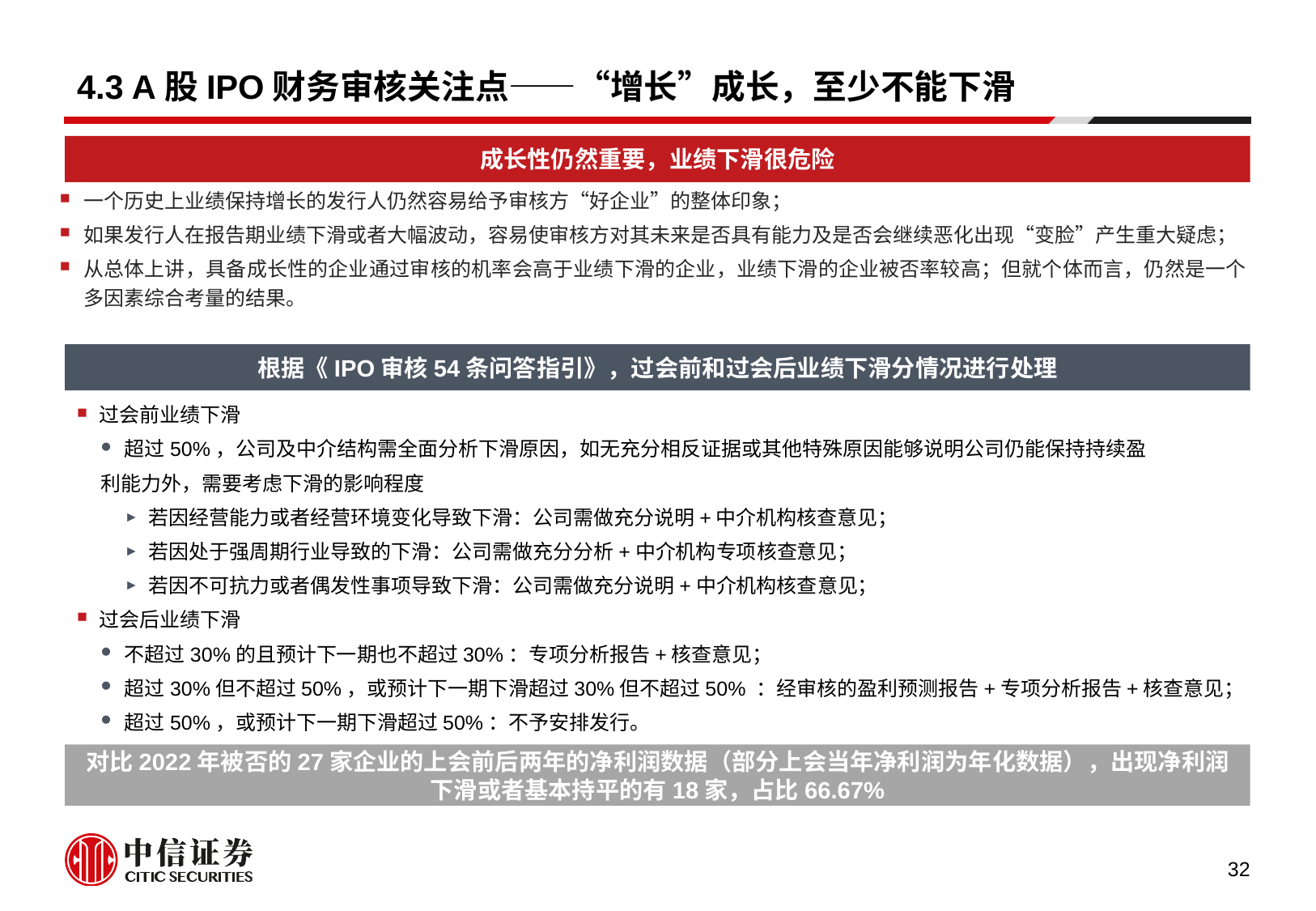

# 4.3 A股IPO财务审核关注点——“增长”成长，至少不能下滑
成长性仍然重要，业绩下滑很危险
一个历史上业绩保持增长的发行人仍然容易给予审核方“好企业”的整体印象；
如果发行人在报告期业绩下滑或者大幅波动，容易使审核方对其未来是否具有能力及是否会继续恶化出现“变脸”产生重大疑虑；
从总体上讲，具备成长性的企业通过审核的机率会高于业绩下滑的企业，业绩下滑的企业被否率较高；但就个体而言，仍然是一个多因素综合考量的结果。
根据《IPO审核54条问答指引》，过会前和过会后业绩下滑分情况进行处理
过会前业绩下滑
超过50%，公司及中介结构需全面分析下滑原因，如无充分相反证据或其他特殊原因能够说明公司仍能保持持续盈
利能力外，需要考虑下滑的影响程度
若因经营能力或者经营环境变化导致下滑：公司需做充分说明+中介机构核查意见；
若因处于强周期行业导致的下滑：公司需做充分分析+中介机构专项核查意见；
若因不可抗力或者偶发性事项导致下滑：公司需做充分说明+中介机构核查意见；
过会后业绩下滑
不超过30%的且预计下一期也不超过30%：专项分析报告+核查意见；
超过30%但不超过50%，或预计下一期下滑超过30%但不超过50% ：经审核的盈利预测报告+专项分析报告+核查意见；
超过50%，或预计下一期下滑超过50%：不予安排发行。

对比2022年被否的27家企业的上会前后两年的净利润数据（部分上会当年净利润为年化数据），出现净利润下滑或者基本持平的有18家，占比66.67%